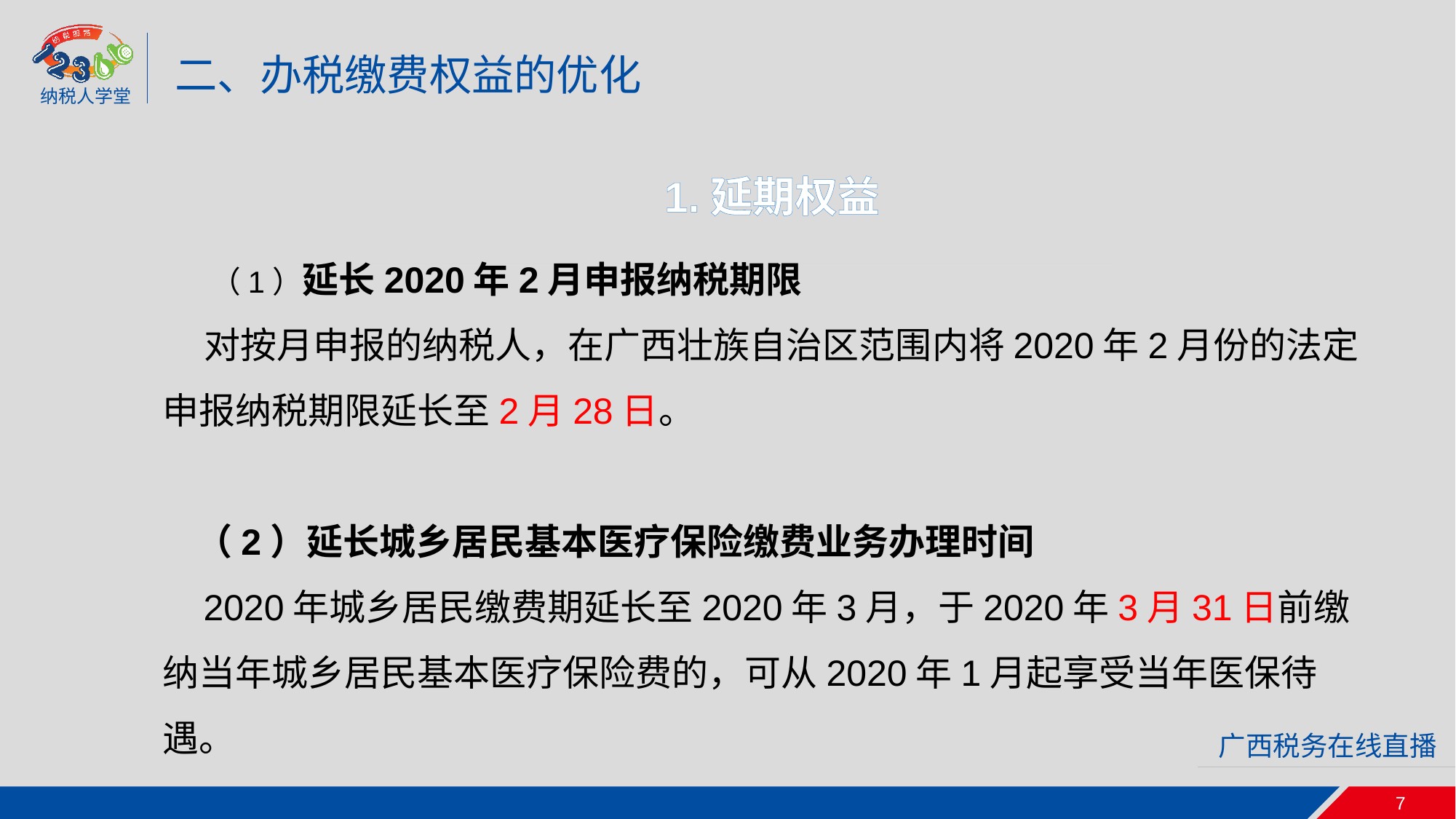

二、办税缴费权益的优化
1.延期权益

      （1）延长2020年2月申报纳税期限
    对按月申报的纳税人，在广西壮族自治区范围内将2020年2月份的法定申报纳税期限延长至2月28日。

   （2）延长城乡居民基本医疗保险缴费业务办理时间
    2020年城乡居民缴费期延长至2020年3月，于2020年3月31日前缴纳当年城乡居民基本医疗保险费的，可从2020年1月起享受当年医保待遇。